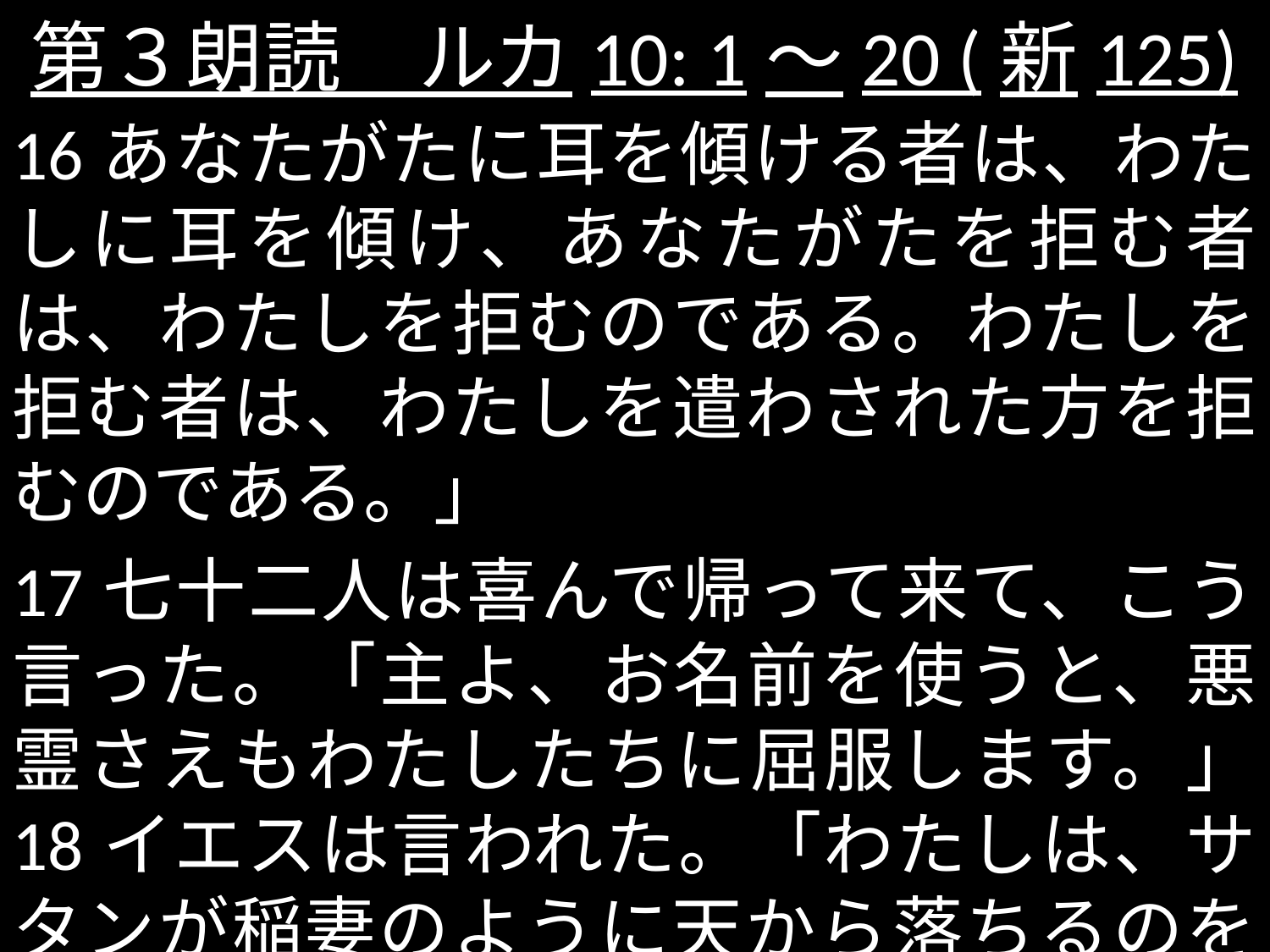

# 第３朗読　ルカ10: 1～20 (新125)
16あなたがたに耳を傾ける者は、わたしに耳を傾け、あなたがたを拒む者は、わたしを拒むのである。わたしを拒む者は、わたしを遣わされた方を拒むのである。」
17七十二人は喜んで帰って来て、こう言った。「主よ、お名前を使うと、悪霊さえもわたしたちに屈服します。」 18イエスは言われた。「わたしは、サタンが稲妻のように天から落ちるのを見ていた。